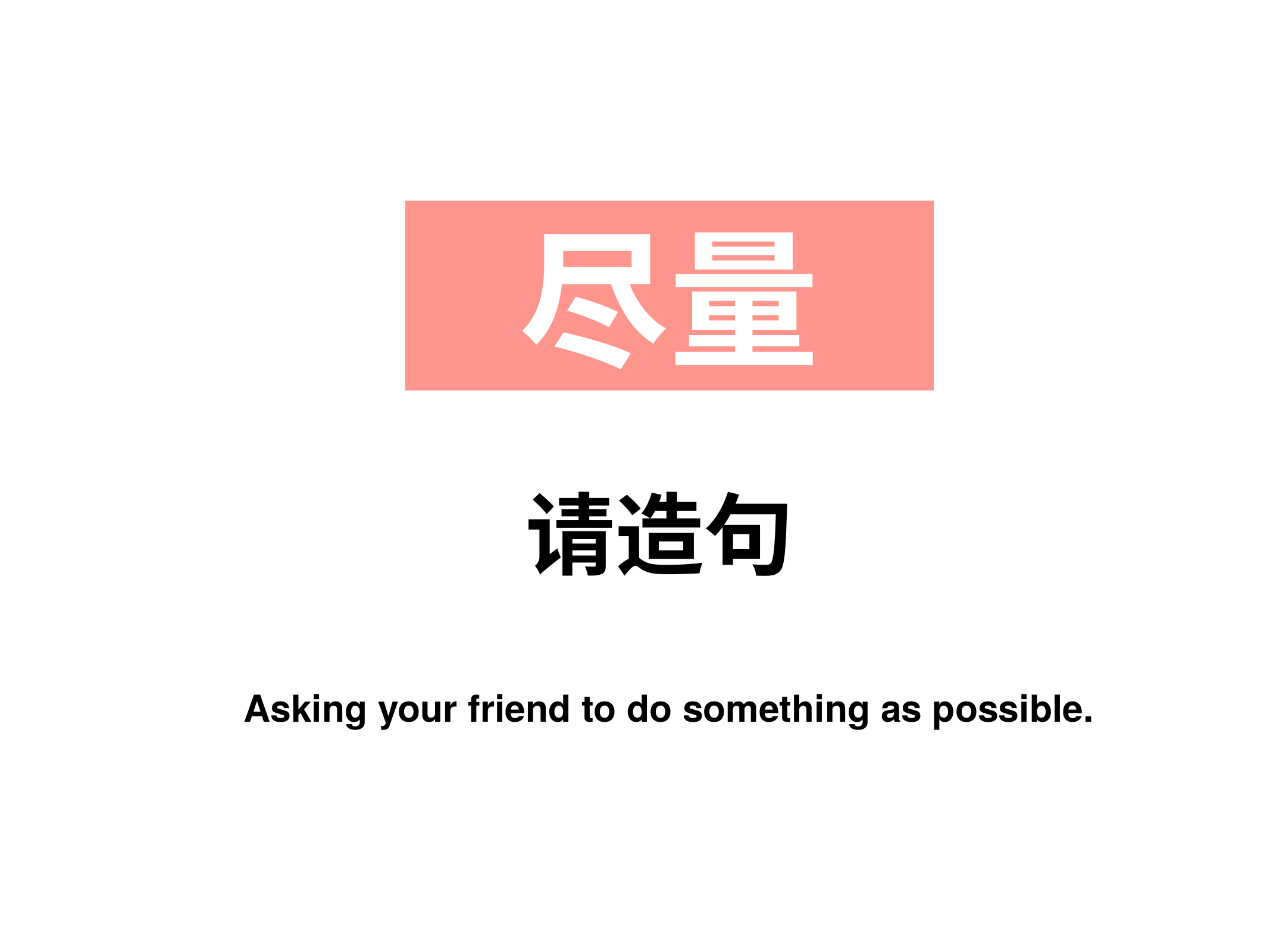

尽量
请造句
Asking your friend to do something as possible.